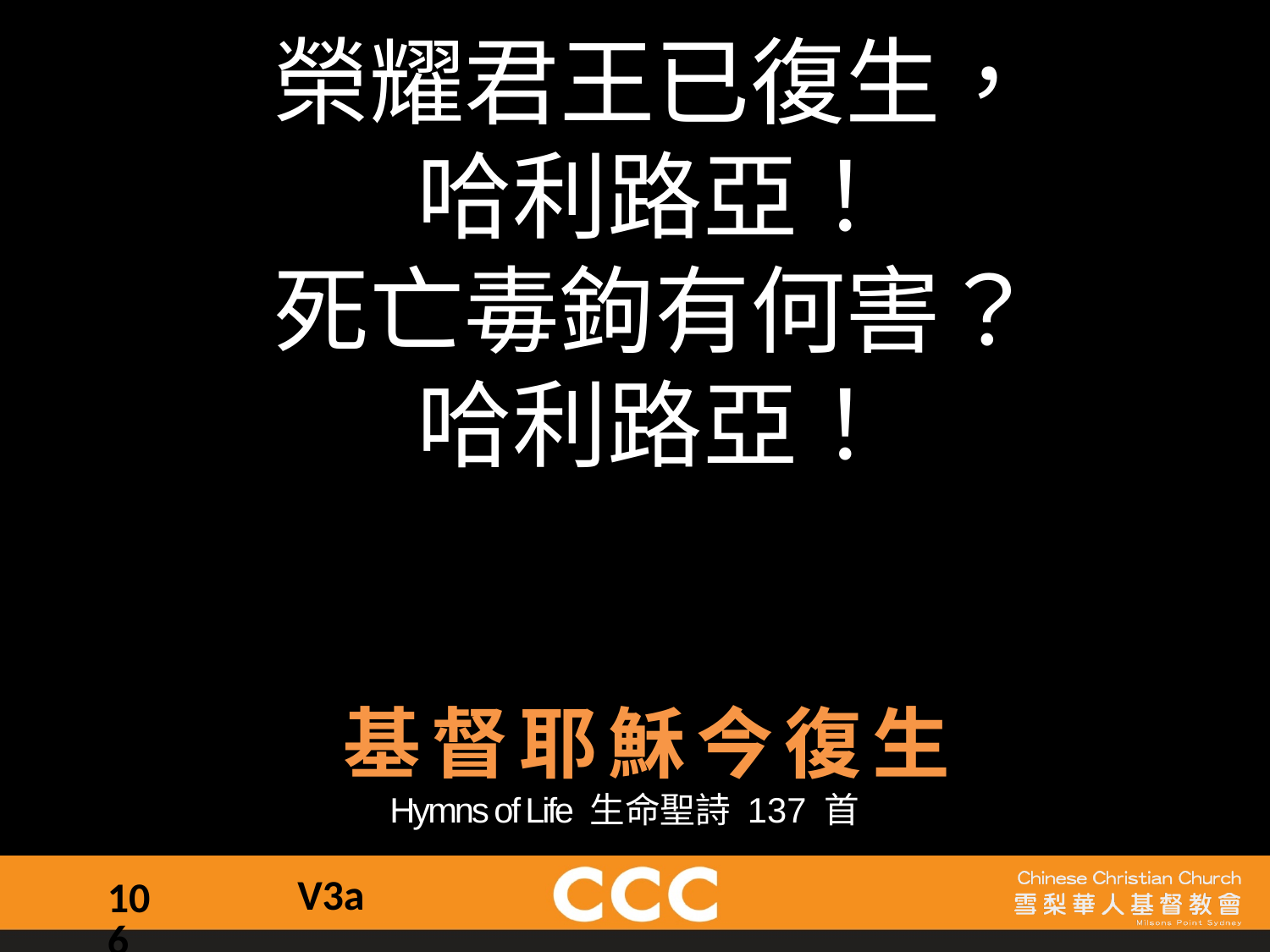

榮耀君王已復生，
哈利路亞！
死亡毒鉤有何害？
哈利路亞！
基督耶穌今復生
Hymns of Life 生命聖詩 137 首
V3a
106